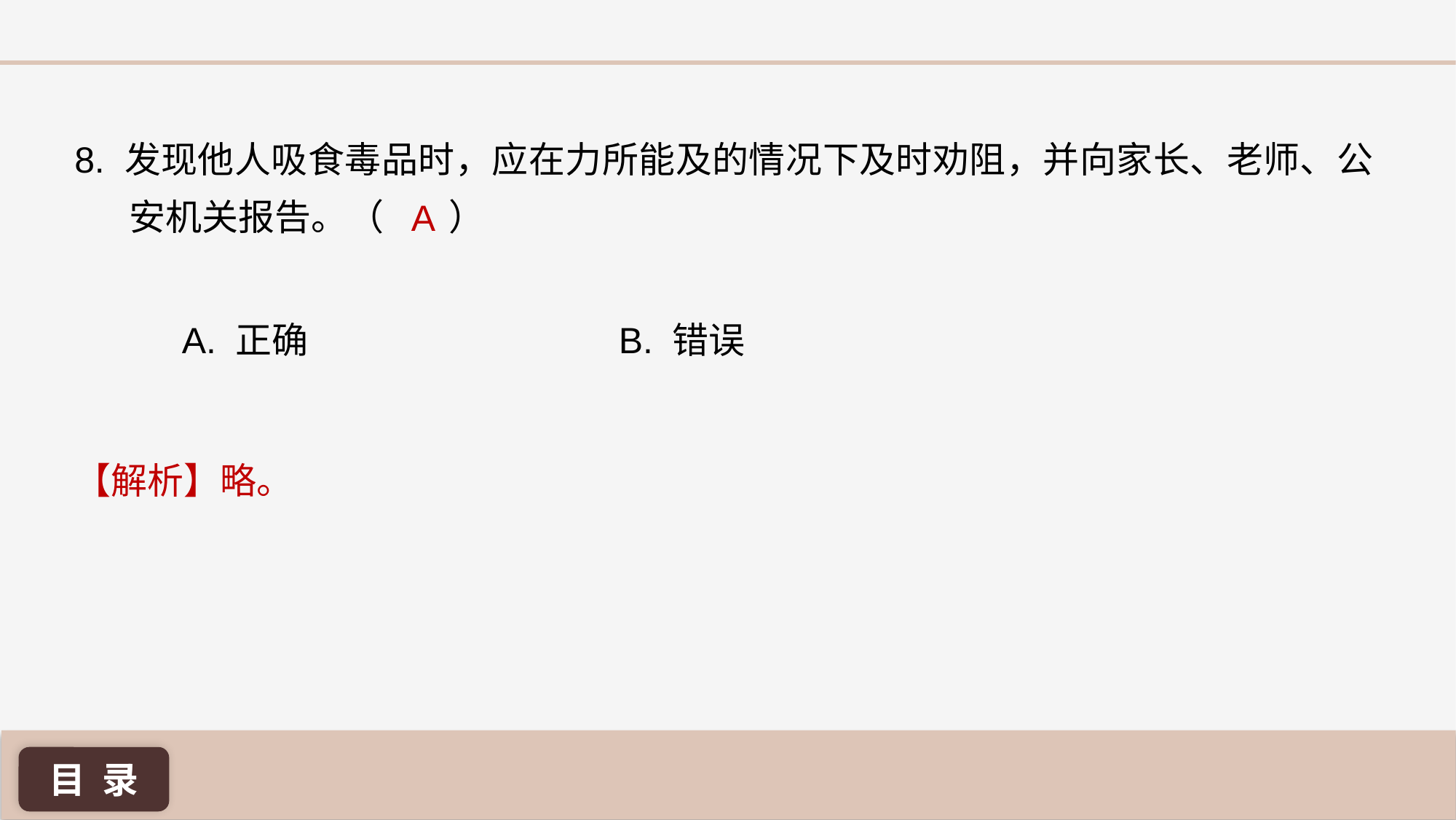

8. 发现他人吸食毒品时，应在力所能及的情况下及时劝阻，并向家长、老师、公安机关报告。（        ）
A
A. 正确 			B. 错误
【解析】略。